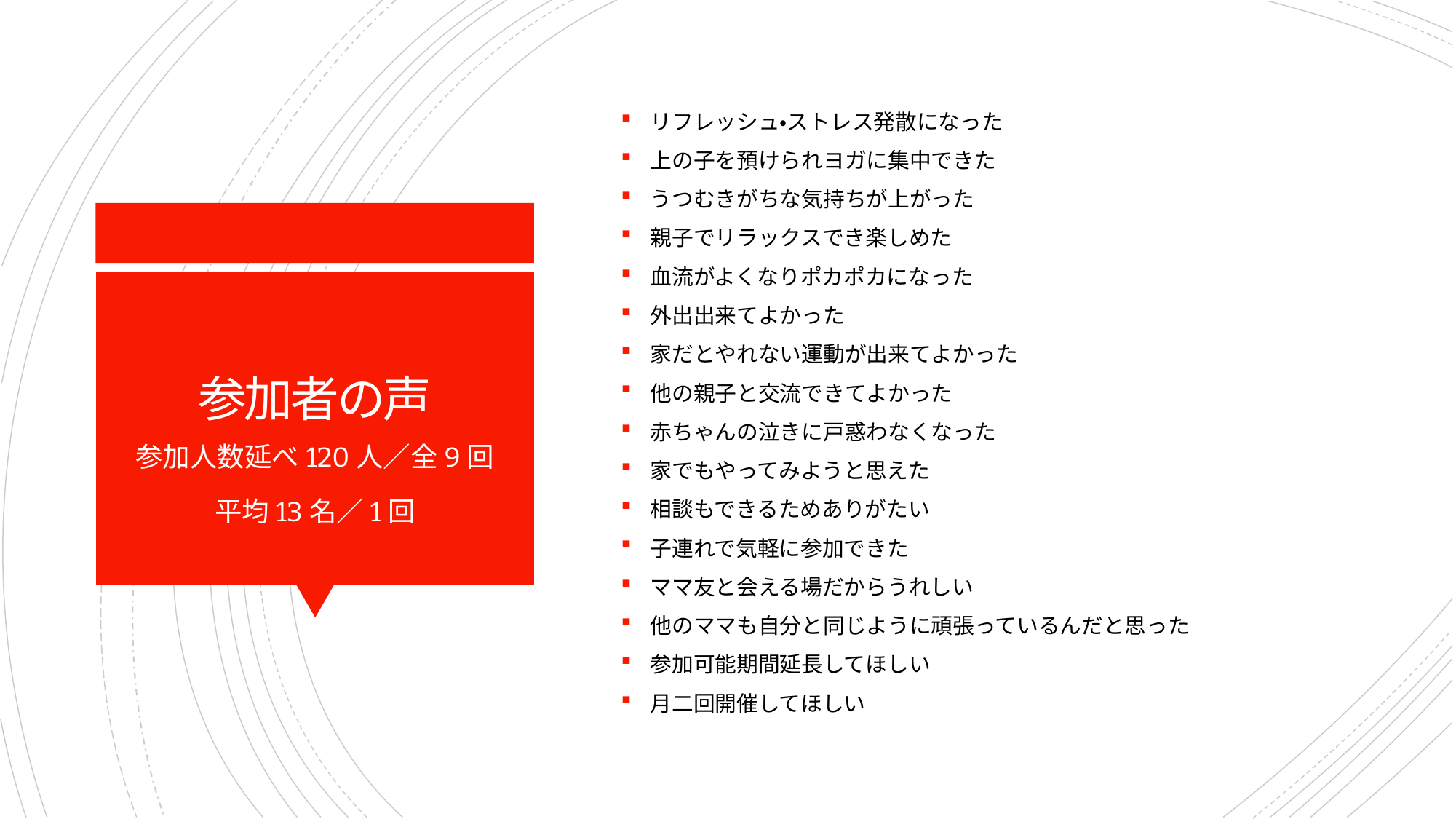

リフレッシュ・ストレス発散になった
上の子を預けられヨガに集中できた
うつむきがちな気持ちが上がった
親子でリラックスでき楽しめた
血流がよくなりポカポカになった
外出出来てよかった
家だとやれない運動が出来てよかった
他の親子と交流できてよかった
赤ちゃんの泣きに戸惑わなくなった
家でもやってみようと思えた
相談もできるためありがたい
子連れで気軽に参加できた
ママ友と会える場だからうれしい
他のママも自分と同じように頑張っているんだと思った
参加可能期間延長してほしい
月二回開催してほしい
# 参加者の声
参加人数延べ120人／全9回
平均13名／1回